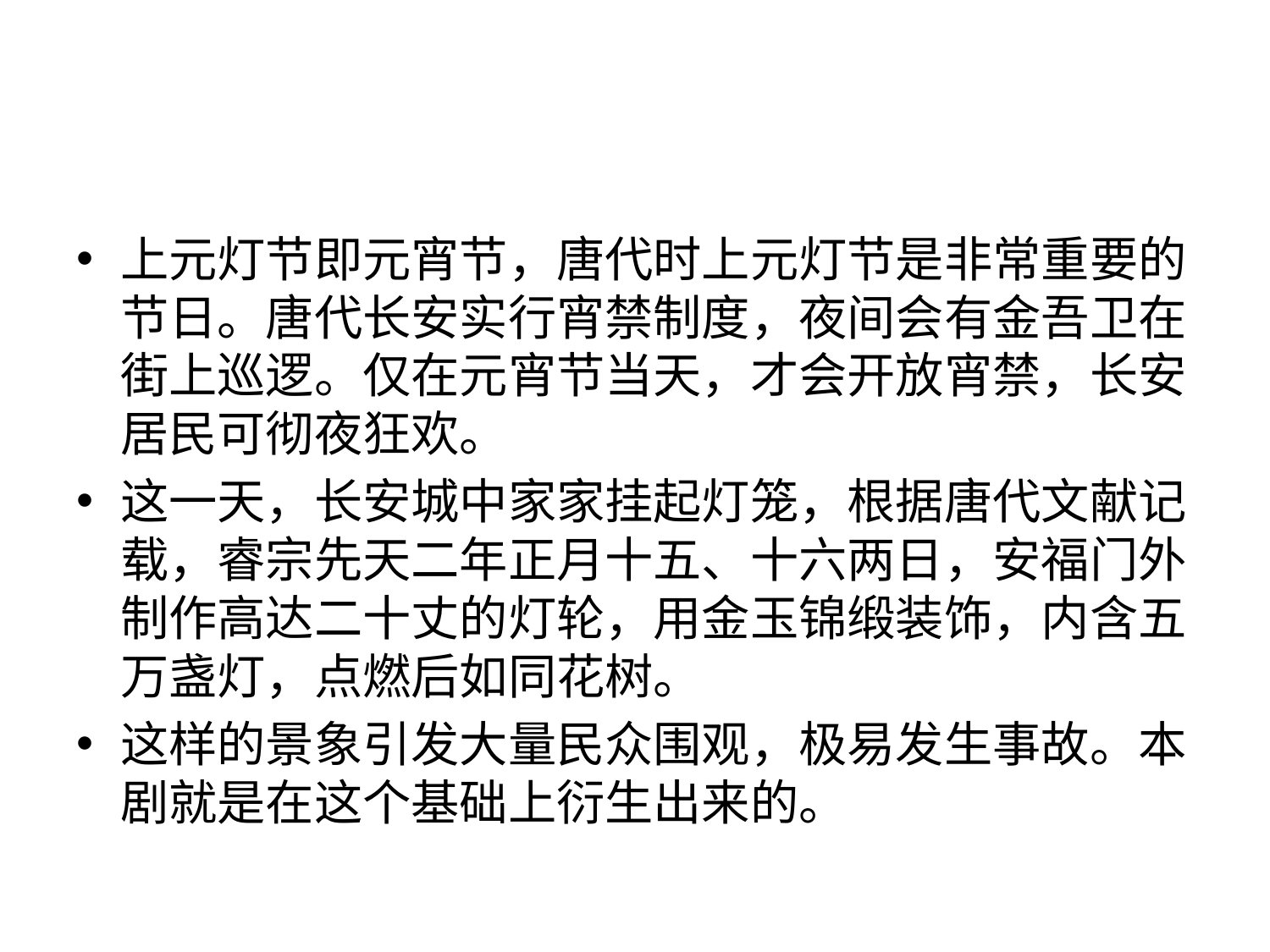

#
上元灯节即元宵节，唐代时上元灯节是非常重要的节日。唐代长安实行宵禁制度，夜间会有金吾卫在街上巡逻。仅在元宵节当天，才会开放宵禁，长安居民可彻夜狂欢。
这一天，长安城中家家挂起灯笼，根据唐代文献记载，睿宗先天二年正月十五、十六两日，安福门外制作高达二十丈的灯轮，用金玉锦缎装饰，内含五万盏灯，点燃后如同花树。
这样的景象引发大量民众围观，极易发生事故。本剧就是在这个基础上衍生出来的。